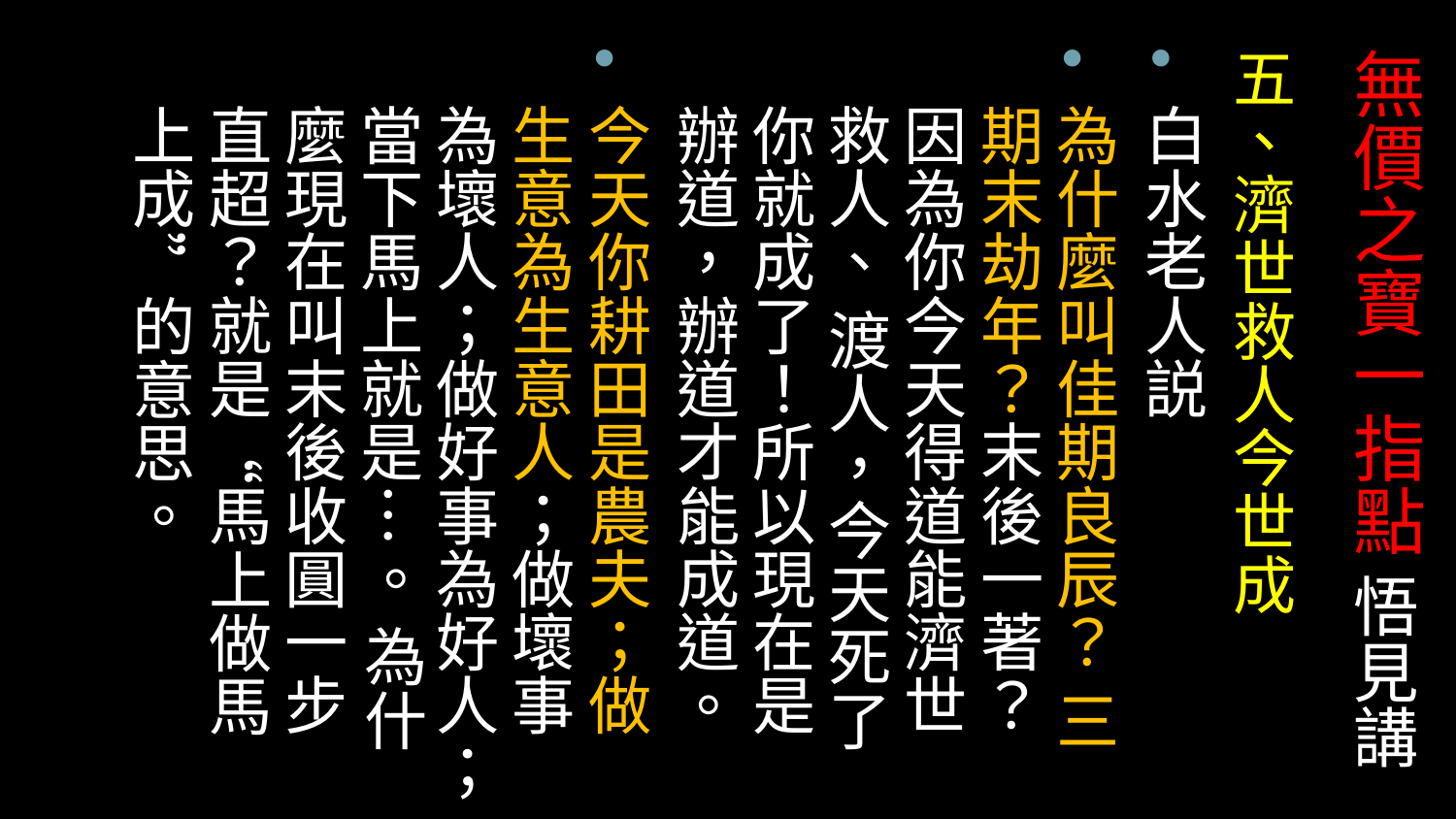

# 無價之寶一指點 悟見講
五、濟世救人今世成
白水老人説
為什麼叫佳期良辰？ 三期末劫年？末後一著？因為你今天得道能濟世救人、 渡人，今天死了你就成了！所以現在是辦道，辦道才能成道。
今天你耕田是農夫；做生意為生意人；做壞事為壞人；做好事為好人；當下馬上就是…。 為什麼現在叫末後收圓一步直超？就是“馬上做馬上成”的意思。